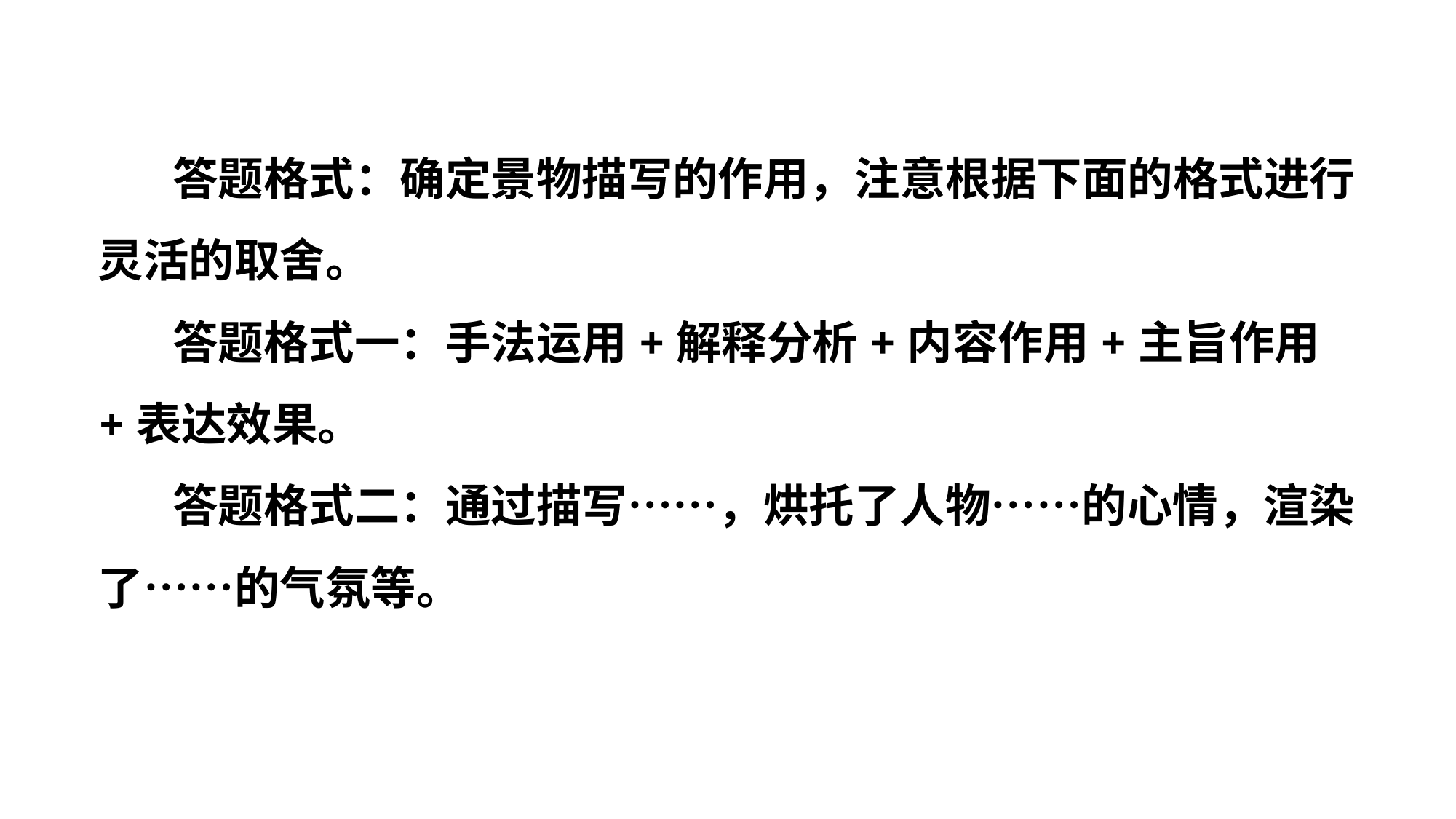

答题格式：确定景物描写的作用，注意根据下面的格式进行灵活的取舍。
答题格式一：手法运用+解释分析+内容作用+主旨作用+表达效果。
答题格式二：通过描写……，烘托了人物……的心情，渲染了……的气氛等。